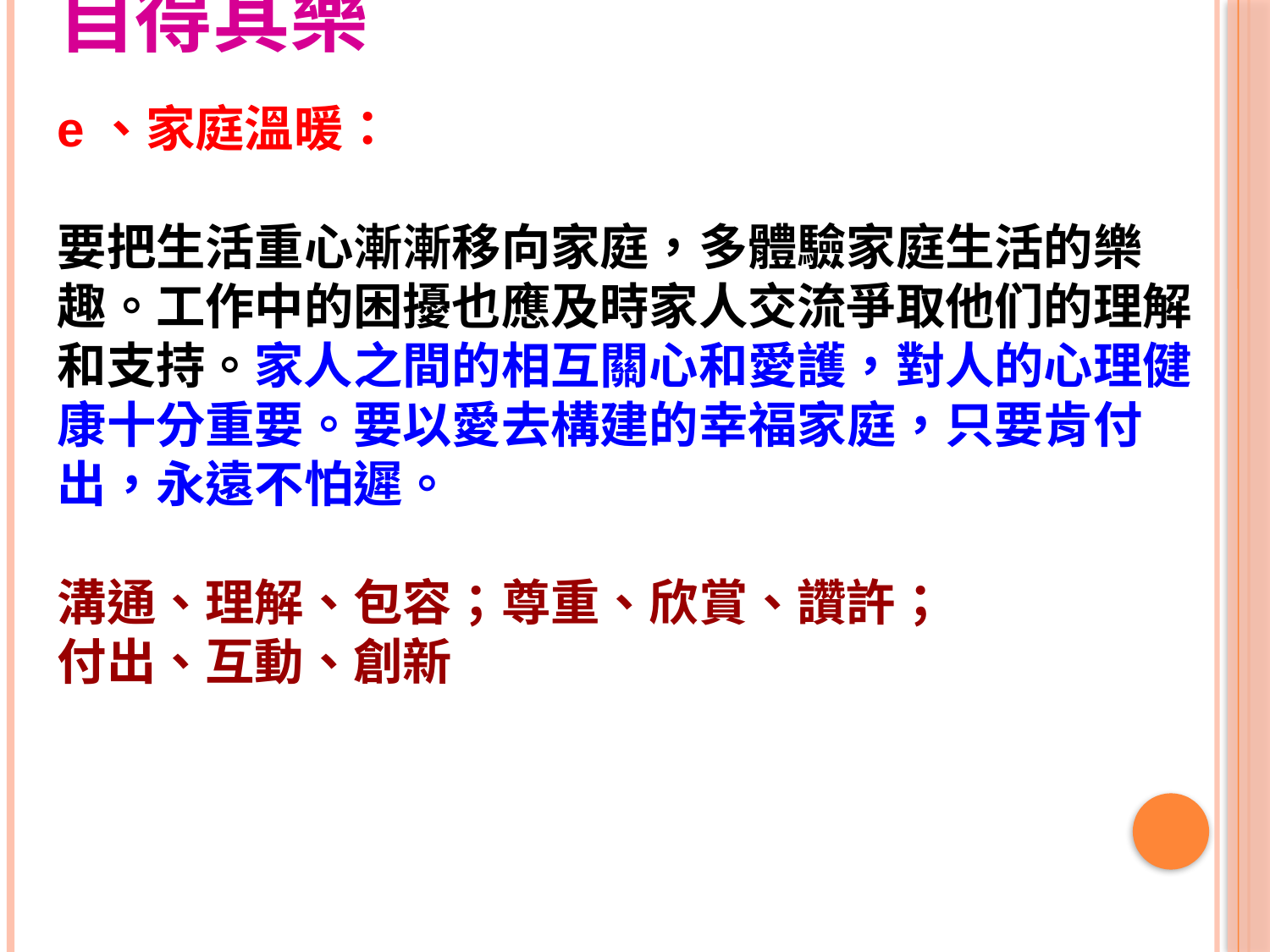

自得其樂
e、家庭溫暖：

要把生活重心漸漸移向家庭，多體驗家庭生活的樂趣。工作中的困擾也應及時家人交流爭取他们的理解和支持。家人之間的相互關心和愛護，對人的心理健康十分重要。要以愛去構建的幸福家庭，只要肯付出，永遠不怕遲。

溝通、理解、包容；尊重、欣賞、讚許；
付出、互動、創新